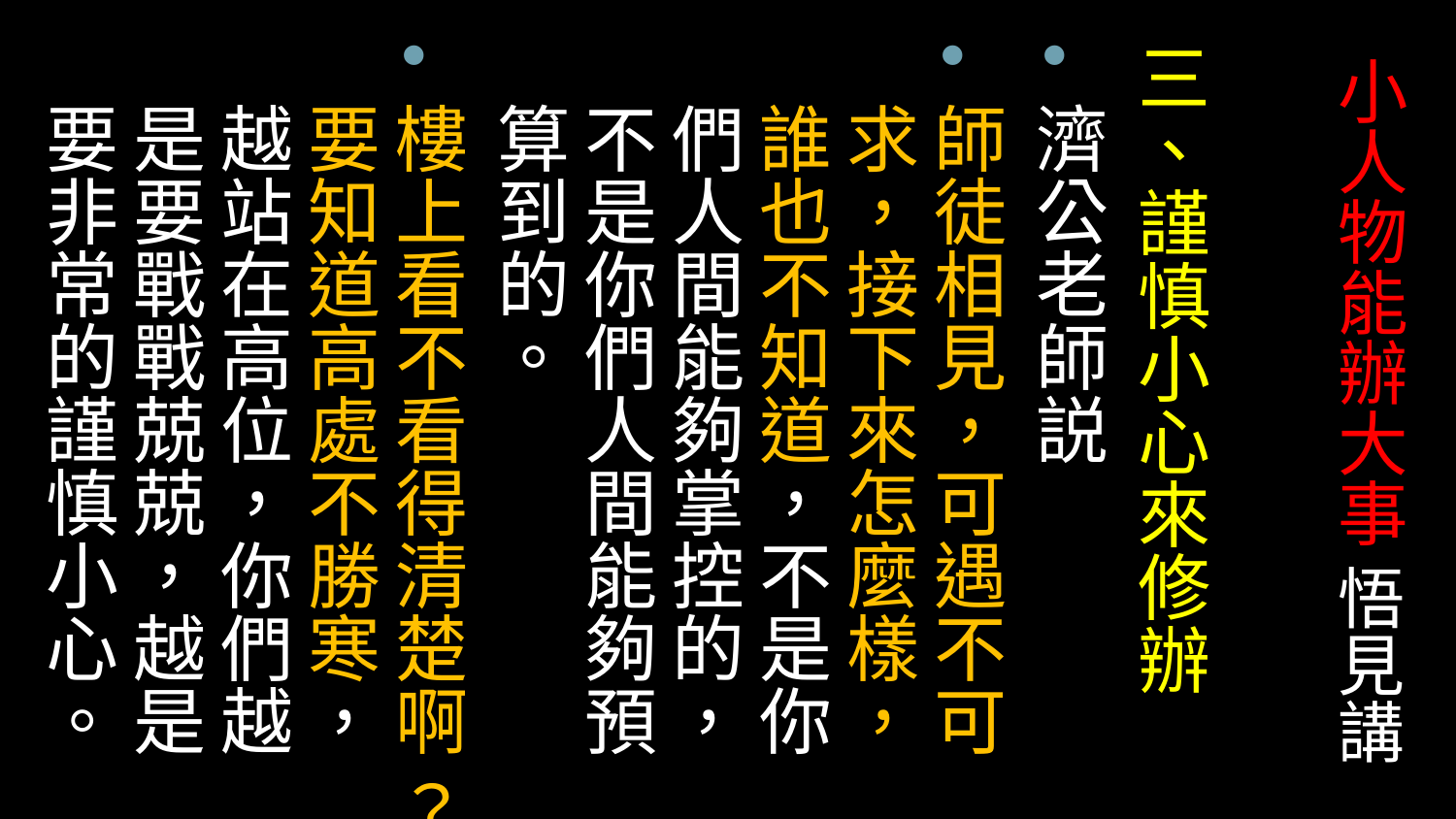

三、謹慎小心來修辦
濟公老師説
師徒相見，可遇不可求，接下來怎麼樣，誰也不知道，不是你們人間能夠掌控的，不是你們人間能夠預算到的。
樓上看不看得清楚啊 ？要知道高處不勝寒，越站在高位，你們越是要戰戰兢兢，越是要非常的謹慎小心。
# 小人物能辦大事 悟見講